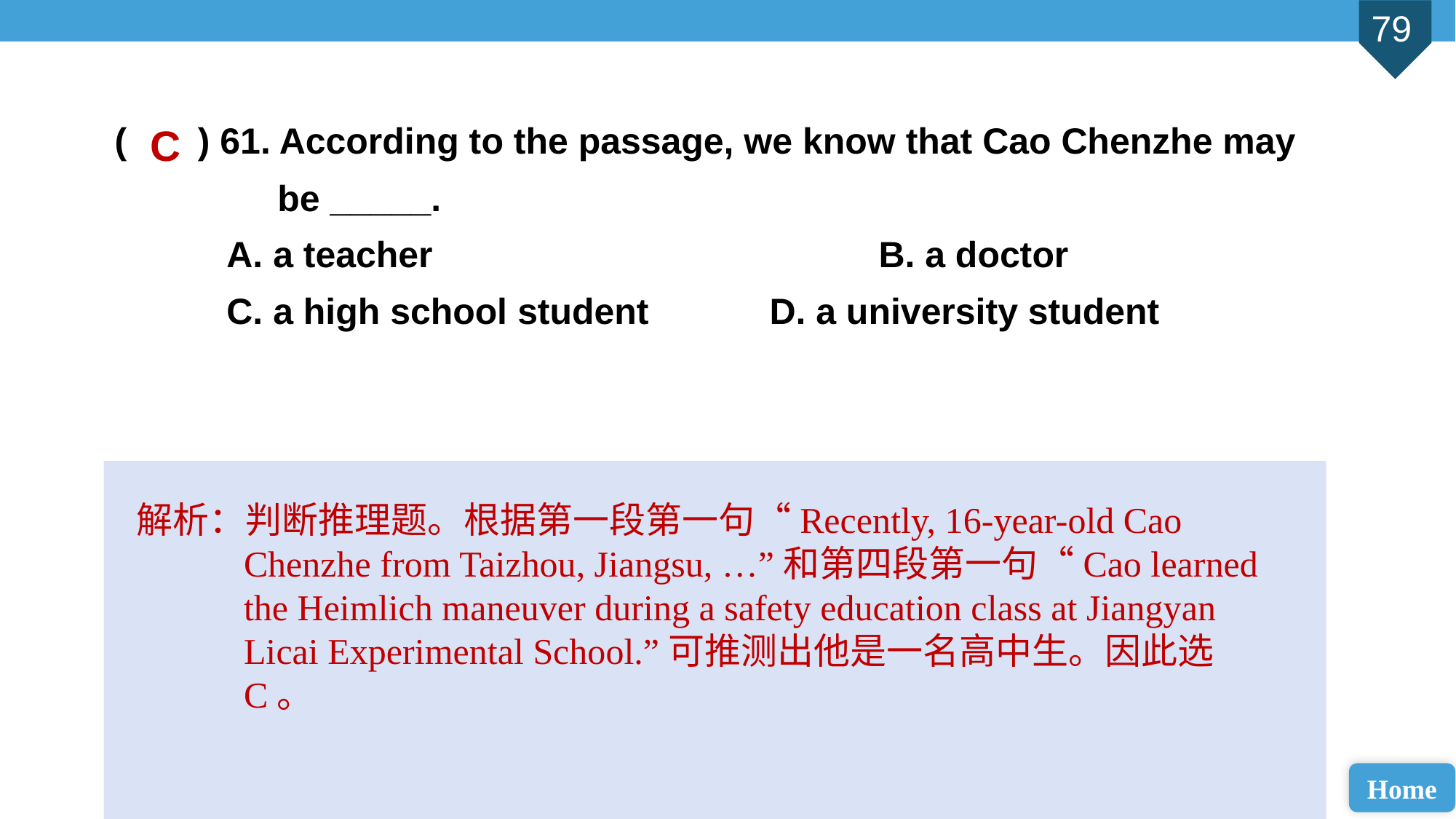

(       ) 61. According to the passage, we know that Cao Chenzhe may
                be _____.
           A. a teacher 				B. a doctor
           C. a high school student 		D. a university student
C

解析：判断推理题。根据第一段第一句“Recently, 16-year-old Cao Chenzhe from Taizhou, Jiangsu, …”和第四段第一句“Cao learned the Heimlich maneuver during a safety education class at Jiangyan Licai Experimental School.”可推测出他是一名高中生。因此选C。